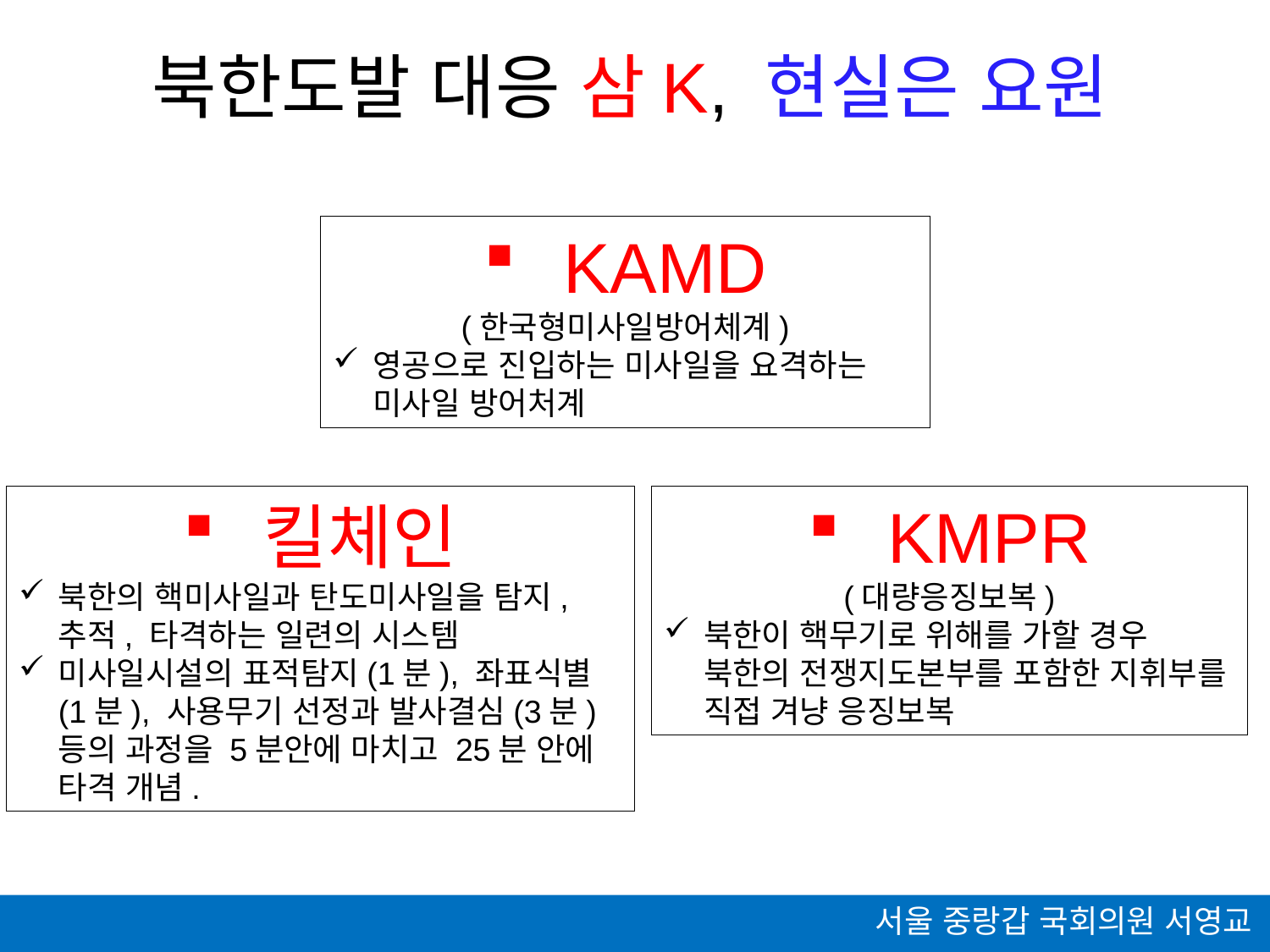

북한도발 대응 삼K, 현실은 요원
KAMD
(한국형미사일방어체계)
영공으로 진입하는 미사일을 요격하는 미사일 방어처계
킬체인
북한의 핵미사일과 탄도미사일을 탐지, 추적, 타격하는 일련의 시스템
미사일시설의 표적탐지(1분), 좌표식별(1분), 사용무기 선정과 발사결심(3분) 등의 과정을 5분안에 마치고 25분 안에 타격 개념.
KMPR
(대량응징보복)
북한이 핵무기로 위해를 가할 경우 북한의 전쟁지도본부를 포함한 지휘부를 직접 겨냥 응징보복

서울 중랑갑 국회의원 서영교